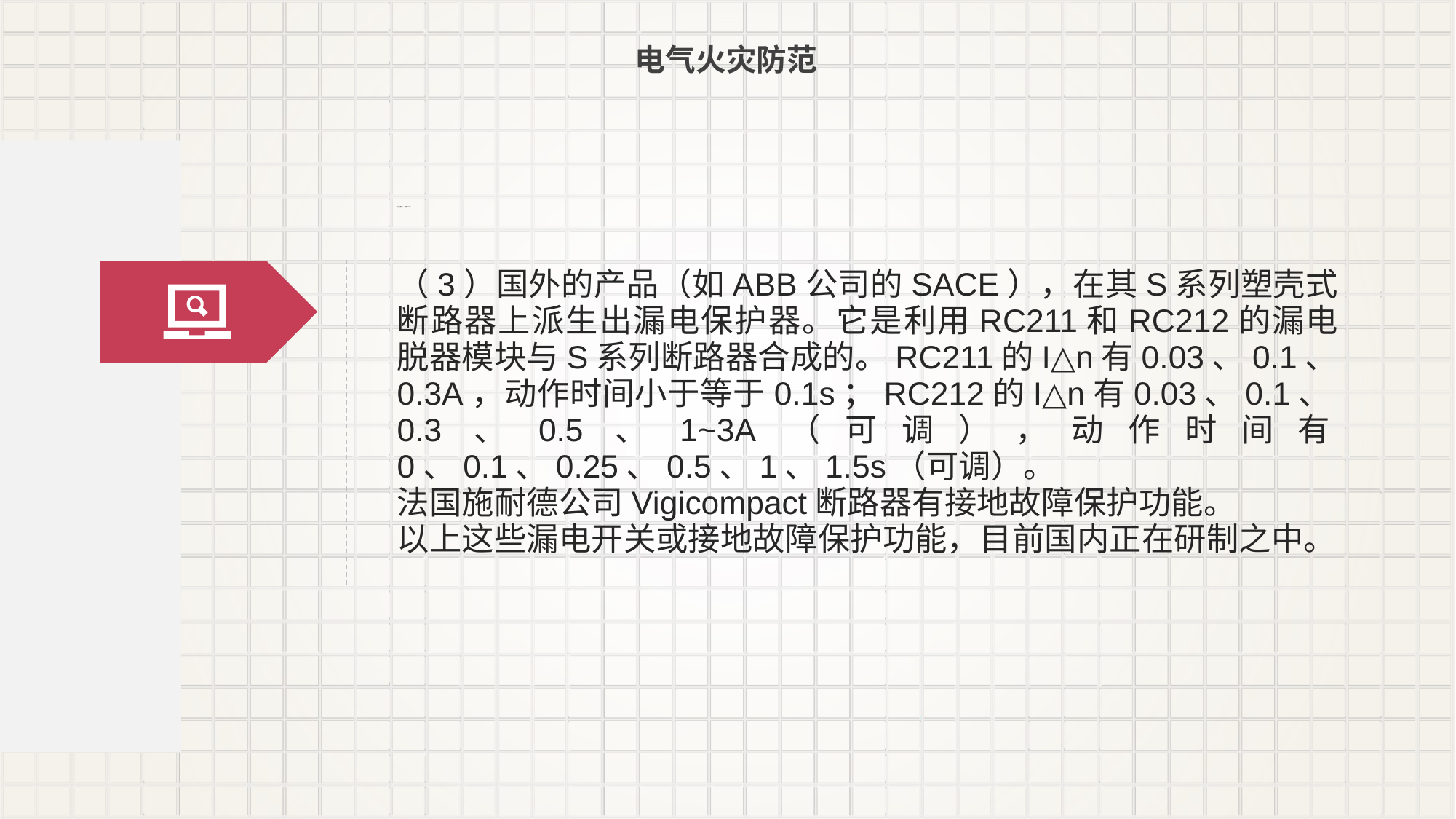

电气火灾防范

大量推广、使用RCD

（3）国外的产品（如ABB公司的SACE），在其S系列塑壳式断路器上派生出漏电保护器。它是利用RC211和RC212的漏电脱器模块与S系列断路器合成的。RC211的I△n有0.03、0.1、0.3A，动作时间小于等于0.1s；RC212的I△n有0.03、0.1、0.3、0.5、1~3A（可调），动作时间有0、0.1、0.25、0.5、1、1.5s（可调）。
法国施耐德公司Vigicompact断路器有接地故障保护功能。
以上这些漏电开关或接地故障保护功能，目前国内正在研制之中。